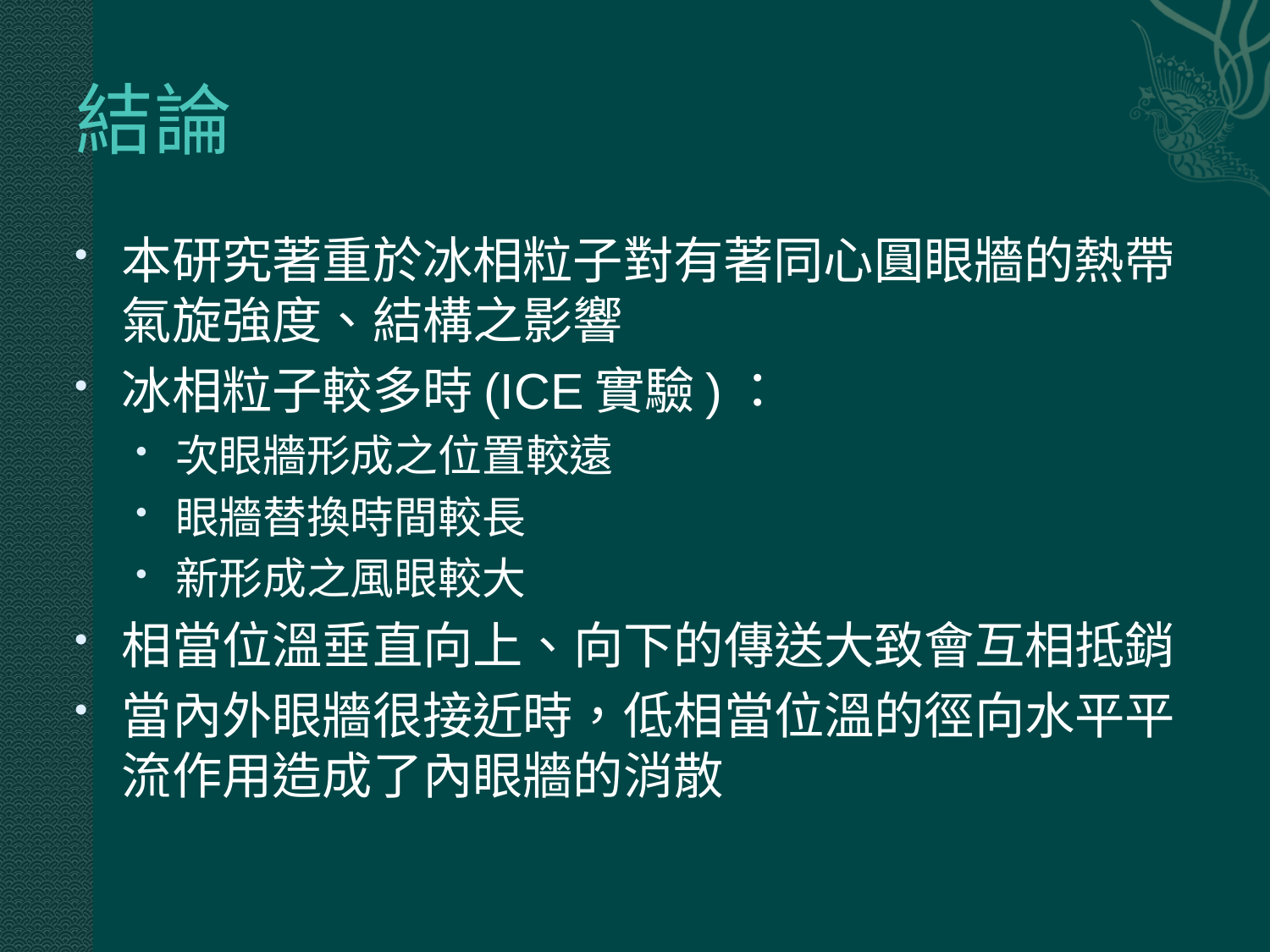

# 結論
本研究著重於冰相粒子對有著同心圓眼牆的熱帶氣旋強度、結構之影響
冰相粒子較多時(ICE實驗)：
次眼牆形成之位置較遠
眼牆替換時間較長
新形成之風眼較大
相當位溫垂直向上、向下的傳送大致會互相抵銷
當內外眼牆很接近時，低相當位溫的徑向水平平流作用造成了內眼牆的消散